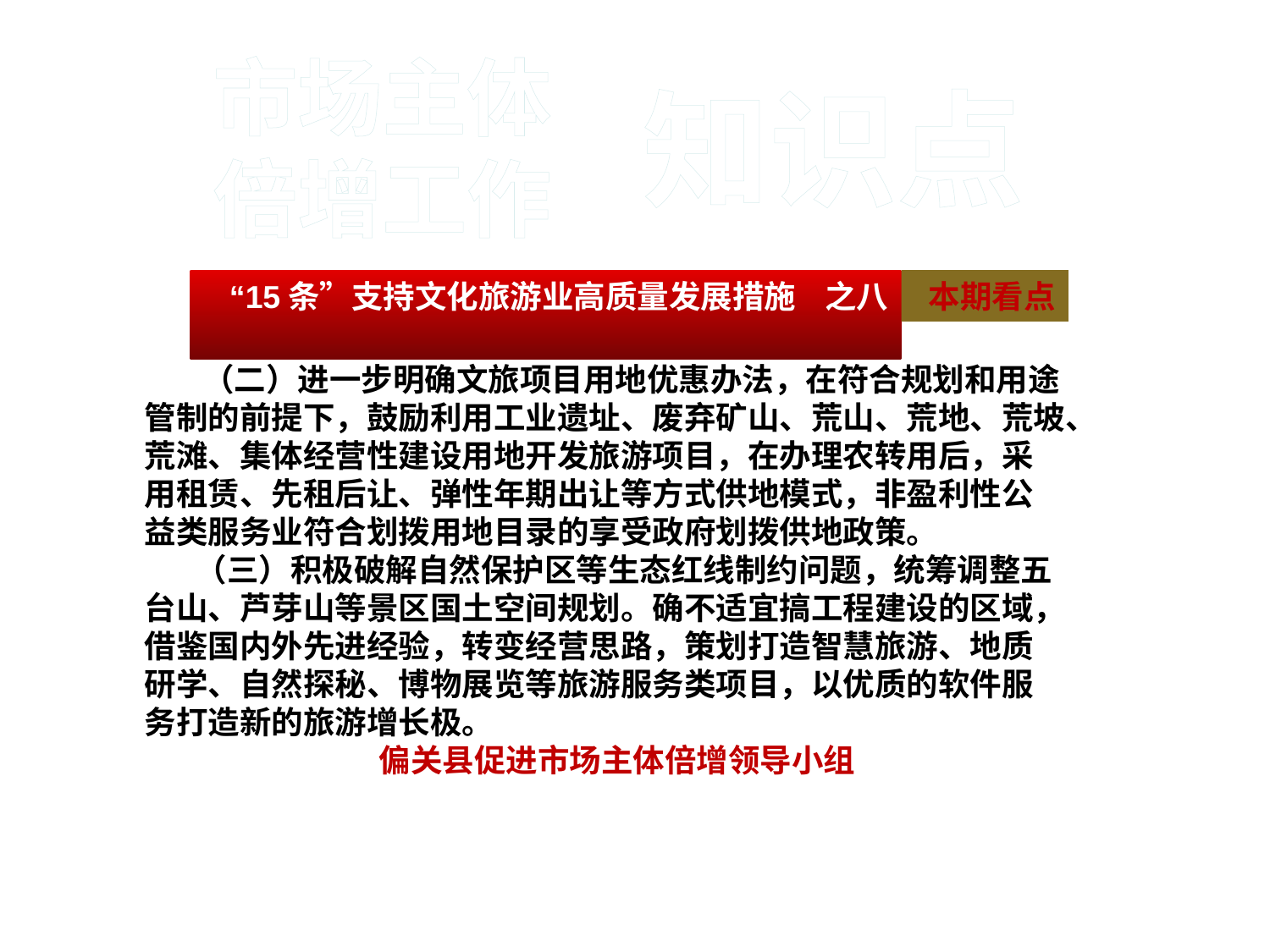

#

市场主体
倍增工作
知识点

       （二）进一步明确文旅项目用地优惠办法，在符合规划和用途管制的前提下，鼓励利用工业遗址、废弃矿山、荒山、荒地、荒坡、
荒滩、集体经营性建设用地开发旅游项目，在办理农转用后，采
用租赁、先租后让、弹性年期出让等方式供地模式，非盈利性公
益类服务业符合划拨用地目录的享受政府划拨供地政策。
      （三）积极破解自然保护区等生态红线制约问题，统筹调整五台山、芦芽山等景区国土空间规划。确不适宜搞工程建设的区域，
借鉴国内外先进经验，转变经营思路，策划打造智慧旅游、地质
研学、自然探秘、博物展览等旅游服务类项目，以优质的软件服
务打造新的旅游增长极。
 偏关县促进市场主体倍增领导小组
   “15条”支持文化旅游业高质量发展措施    之八
 本期看点